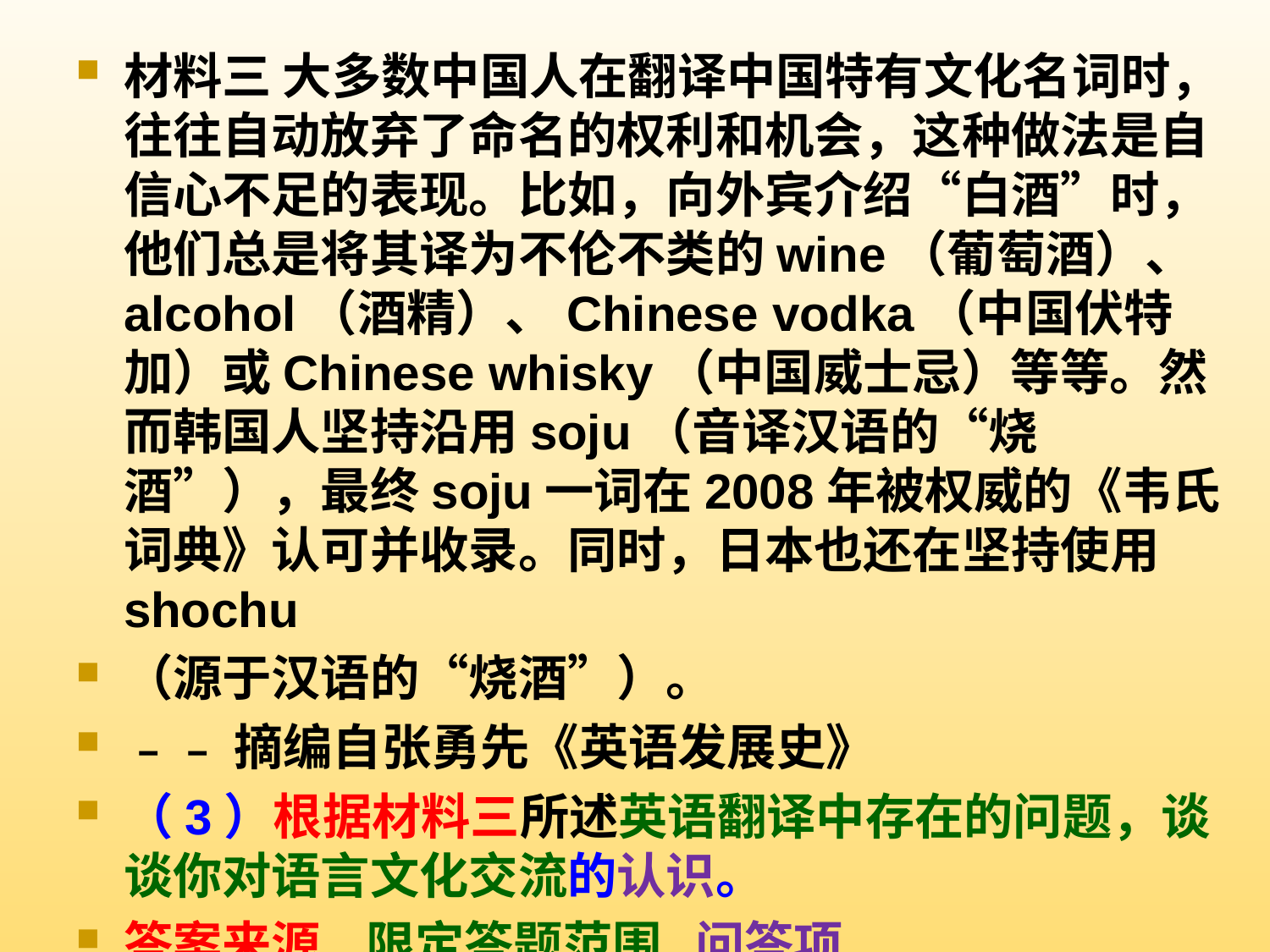

# 材料三 大多数中国人在翻译中国特有文化名词时，往往自动放弃了命名的权利和机会，这种做法是自信心不足的表现。比如，向外宾介绍“白酒”时，他们总是将其译为不伦不类的wine（葡萄酒）、alcohol（酒精）、Chinese vodka（中国伏特加）或Chinese whisky（中国威士忌）等等。然而韩国人坚持沿用soju（音译汉语的“烧酒”），最终soju一词在2008年被权威的《韦氏词典》认可并收录。同时，日本也还在坚持使用shochu
（源于汉语的“烧酒”）。
﹣﹣摘编自张勇先《英语发展史》
（3）根据材料三所述英语翻译中存在的问题，谈谈你对语言文化交流的认识。
答案来源    限定答题范围   问答项